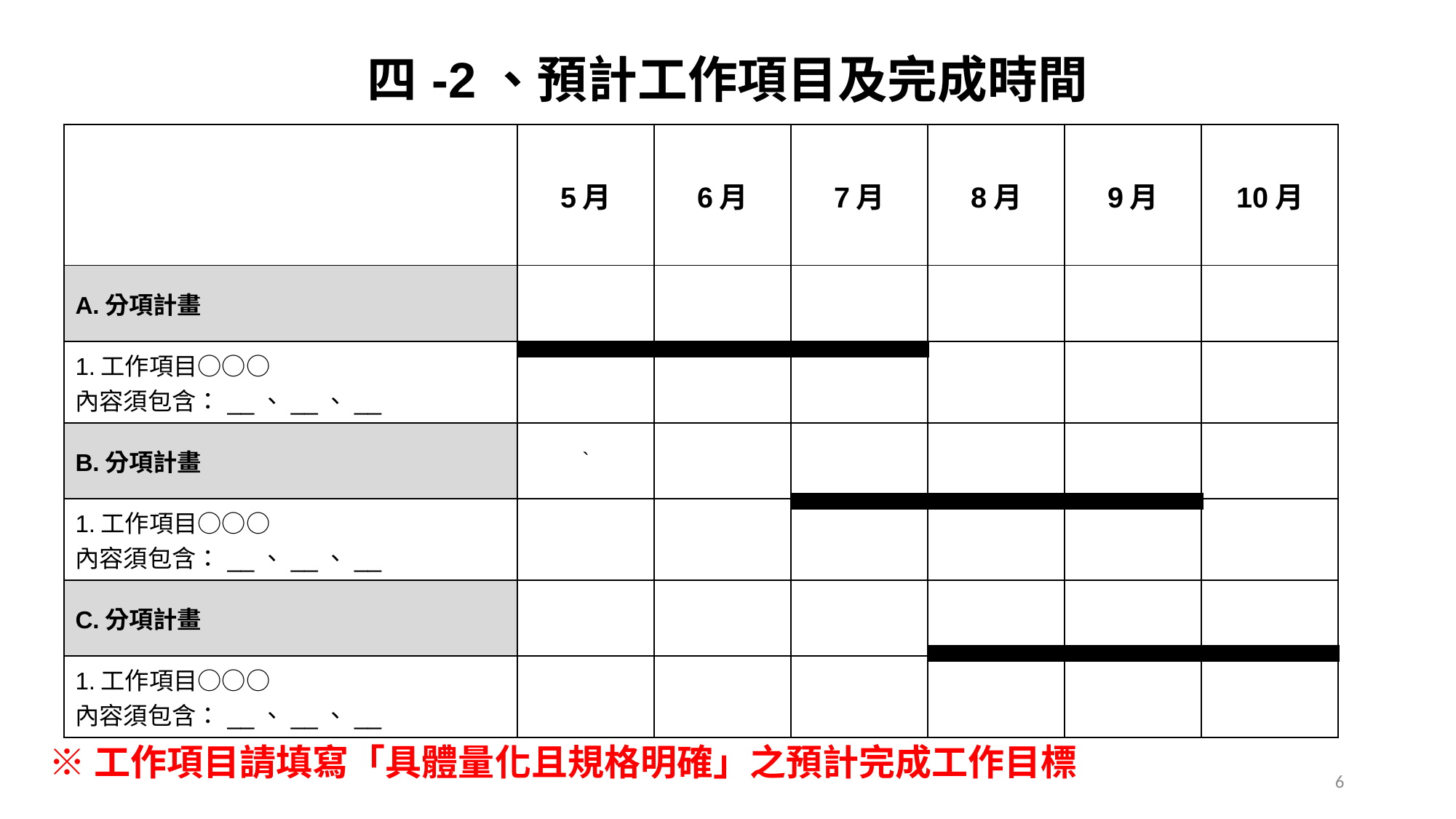

四-2、預計工作項目及完成時間

|  | 5月 | 6月 | 7月 | 8月 | 9月 | 10月 |
| --- | --- | --- | --- | --- | --- | --- |
| A.分項計畫 |  |  |  |  |  |  |
| 1.工作項目○○○ 內容須包含：\_\_、\_\_、\_\_ |  |  |  |  |  |  |
| B.分項計畫 | ` |  |  |  |  |  |
| 1.工作項目○○○ 內容須包含：\_\_、\_\_、\_\_ |  |  |  |  |  |  |
| C.分項計畫 |  |  |  |  |  |  |
| 1.工作項目○○○ 內容須包含：\_\_、\_\_、\_\_ |  |  |  |  |  |  |

※工作項目請填寫「具體量化且規格明確」之預計完成工作目標
6